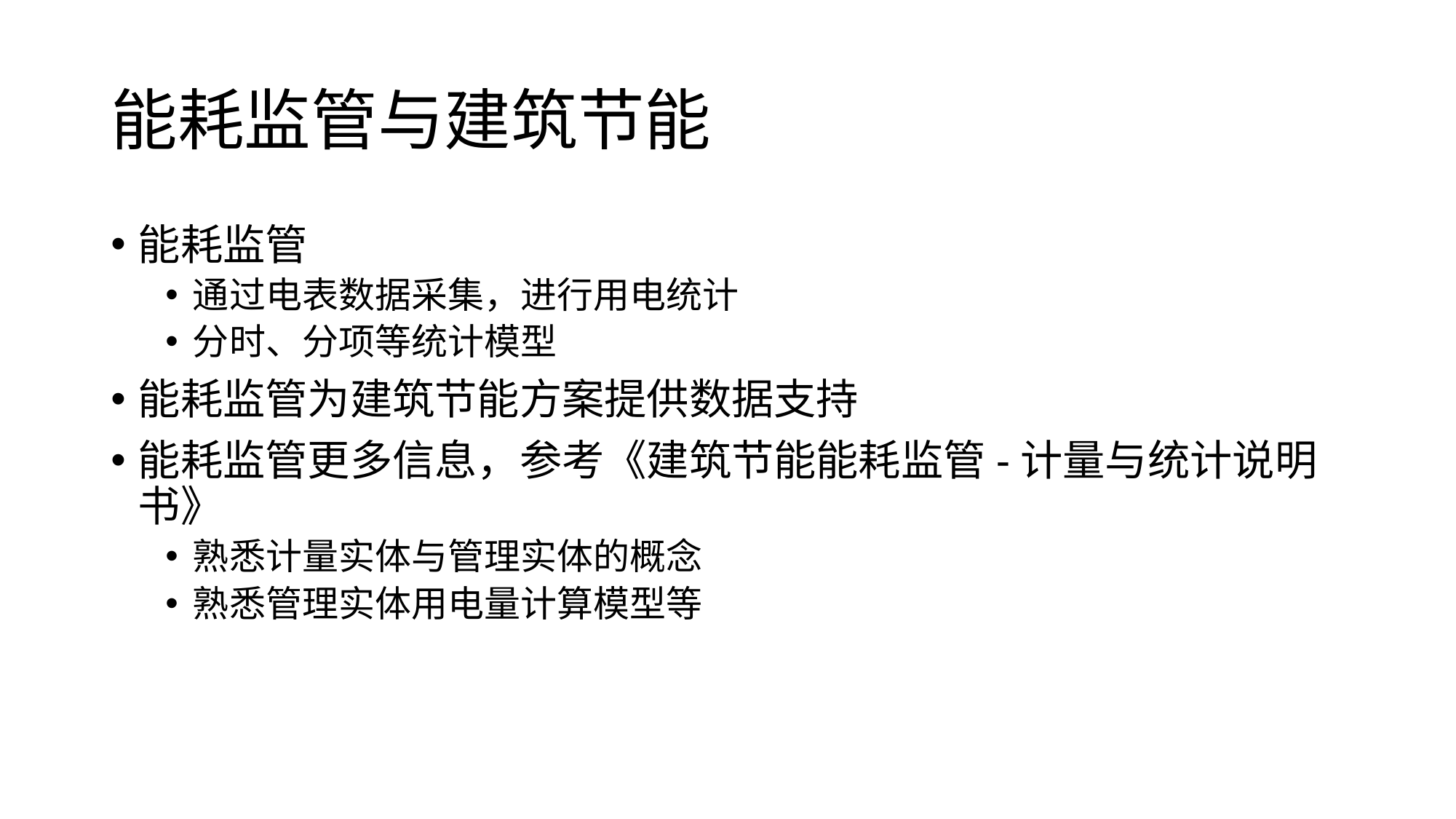

# 能耗监管与建筑节能
能耗监管
通过电表数据采集，进行用电统计
分时、分项等统计模型
能耗监管为建筑节能方案提供数据支持
能耗监管更多信息，参考《建筑节能能耗监管-计量与统计说明书》
熟悉计量实体与管理实体的概念
熟悉管理实体用电量计算模型等